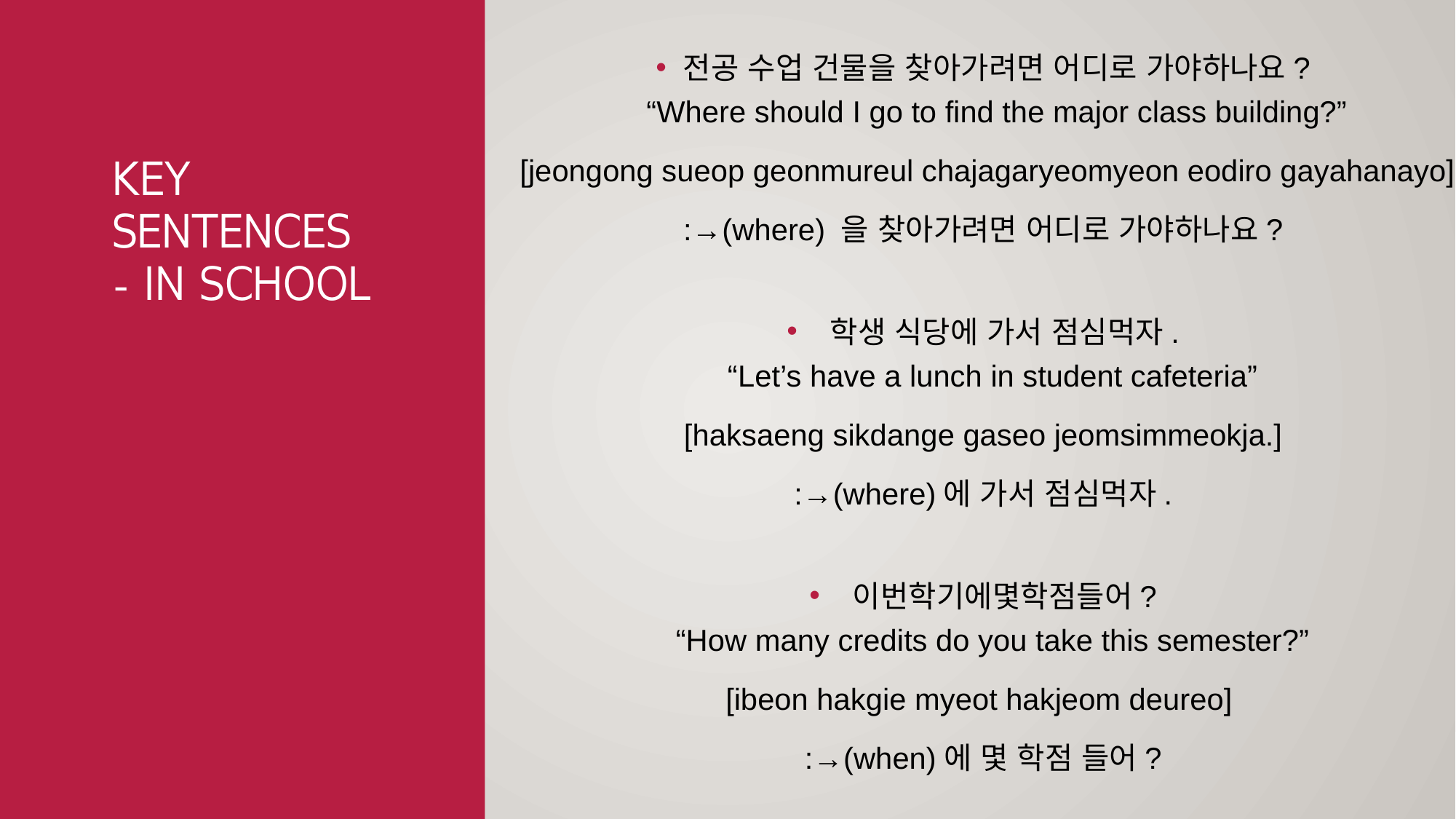

전공 수업 건물을 찾아가려면 어디로 가야하나요?
“Where should I go to find the major class building?”
 [jeongong sueop geonmureul chajagaryeomyeon eodiro gayahanayo]
:→(where) 을 찾아가려면 어디로 가야하나요?
 학생 식당에 가서 점심먹자.
“Let’s have a lunch in student cafeteria”
[haksaeng sikdange gaseo jeomsimmeokja.]
:→(where)에 가서 점심먹자.
 이번학기에몇학점들어?
“How many credits do you take this semester?”
[ibeon hakgie myeot hakjeom deureo]
:→(when)에 몇 학점 들어?

# Key sentences - in school